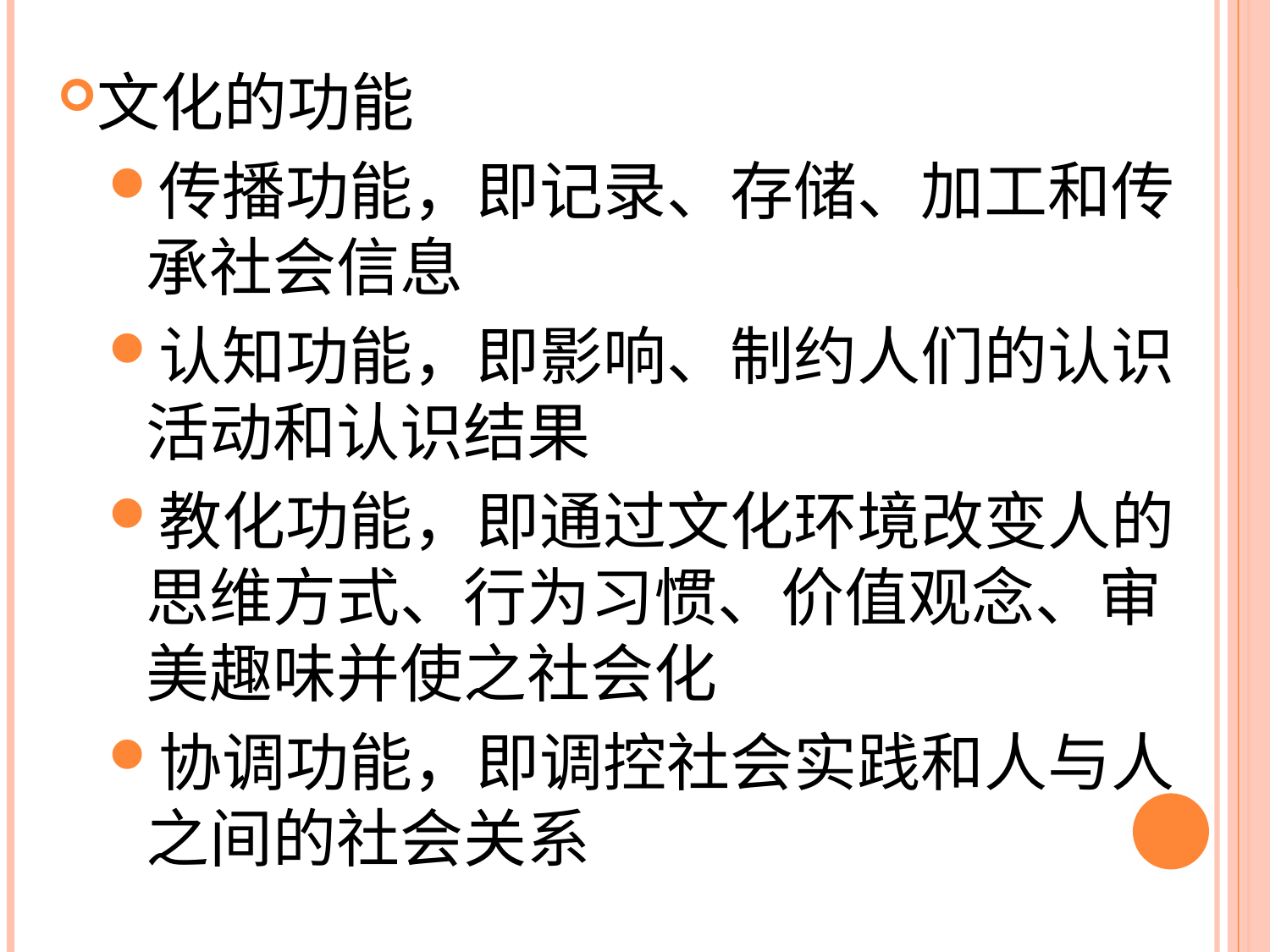

文化的功能
传播功能，即记录、存储、加工和传承社会信息
认知功能，即影响、制约人们的认识活动和认识结果
教化功能，即通过文化环境改变人的思维方式、行为习惯、价值观念、审美趣味并使之社会化
协调功能，即调控社会实践和人与人之间的社会关系